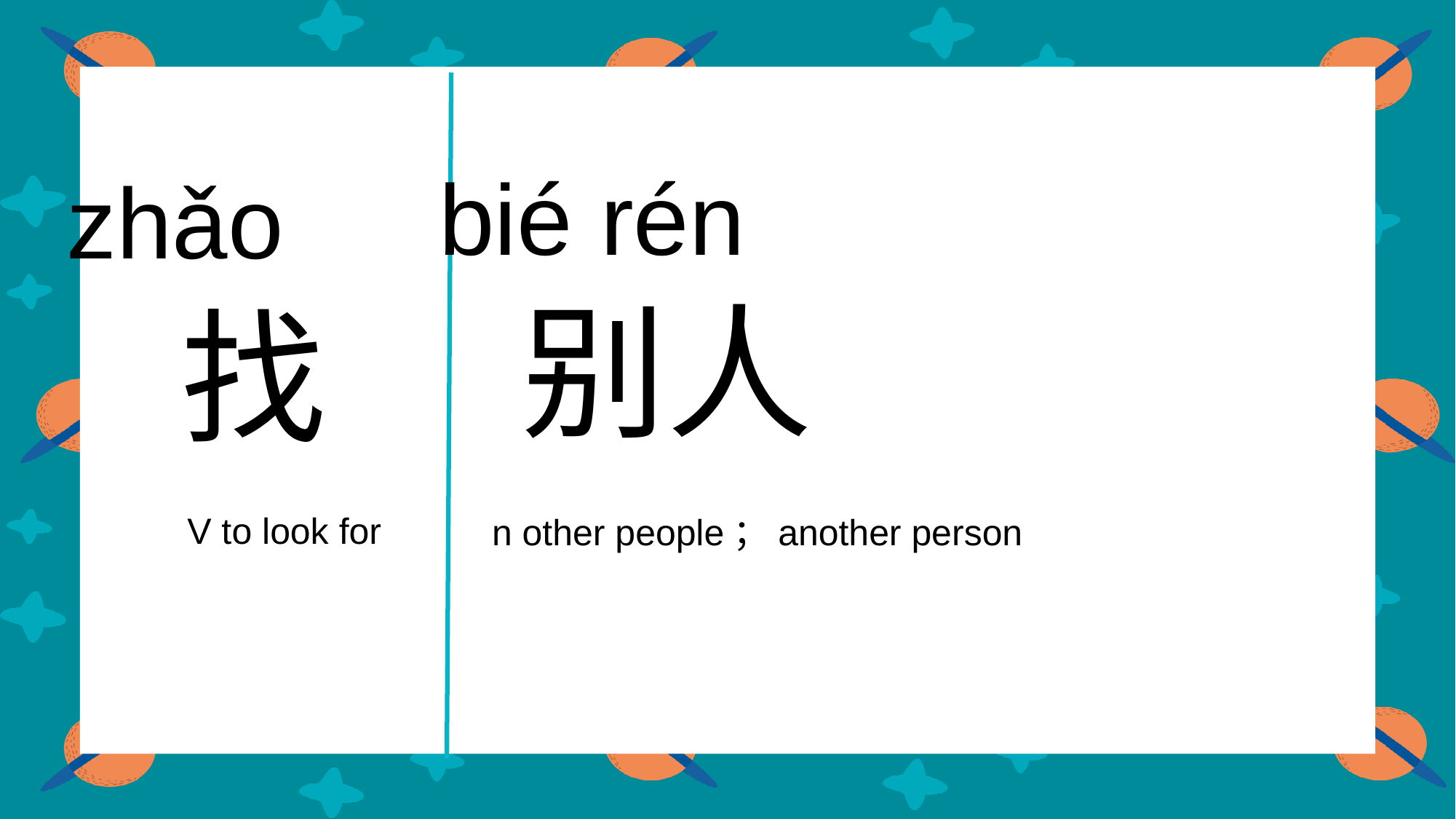

bié rén
zhǎo

     别人

     找

V to look for
n other people；another person